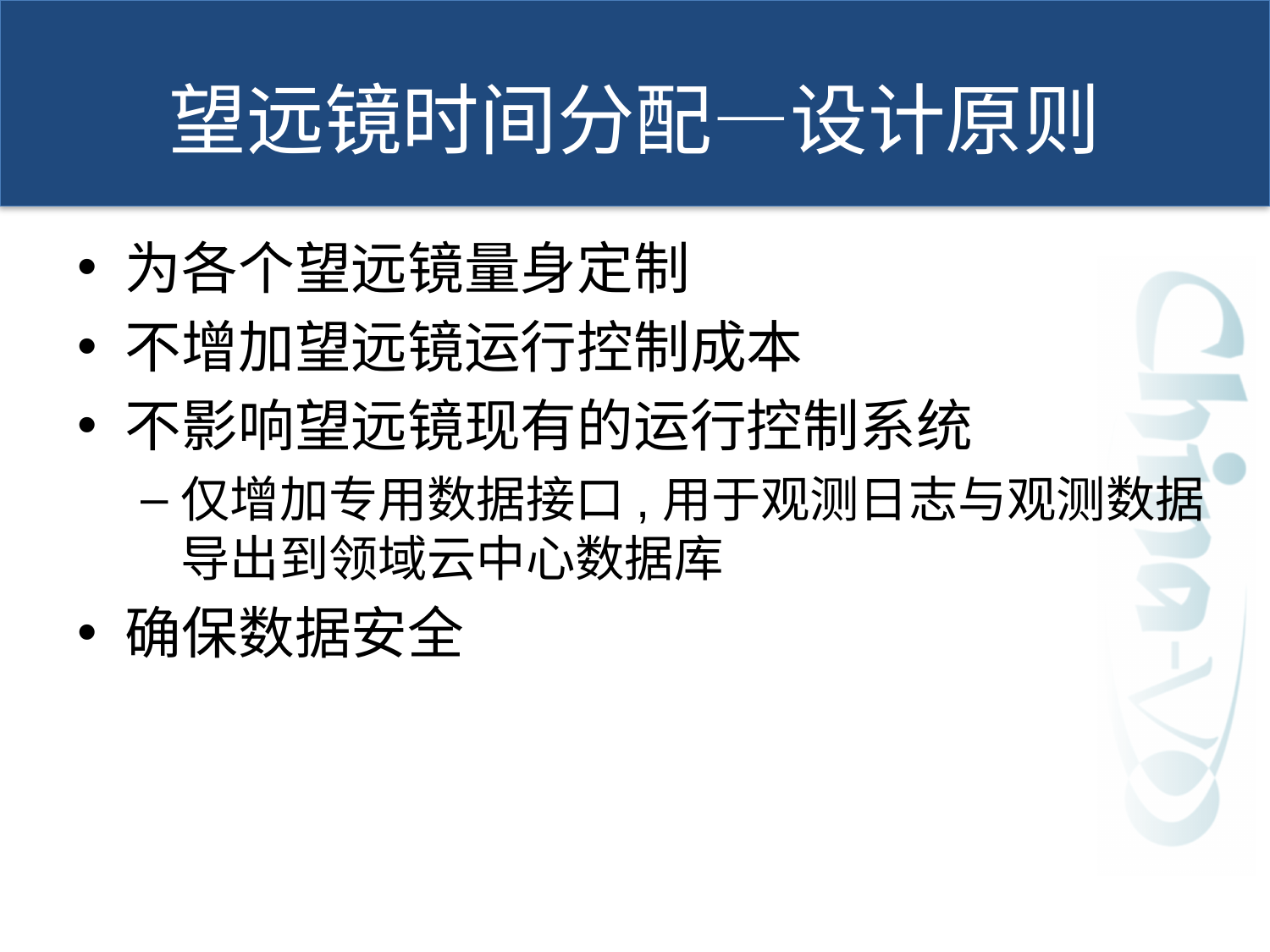

# 望远镜时间分配—设计原则
为各个望远镜量身定制
不增加望远镜运行控制成本
不影响望远镜现有的运行控制系统
仅增加专用数据接口,用于观测日志与观测数据导出到领域云中心数据库
确保数据安全